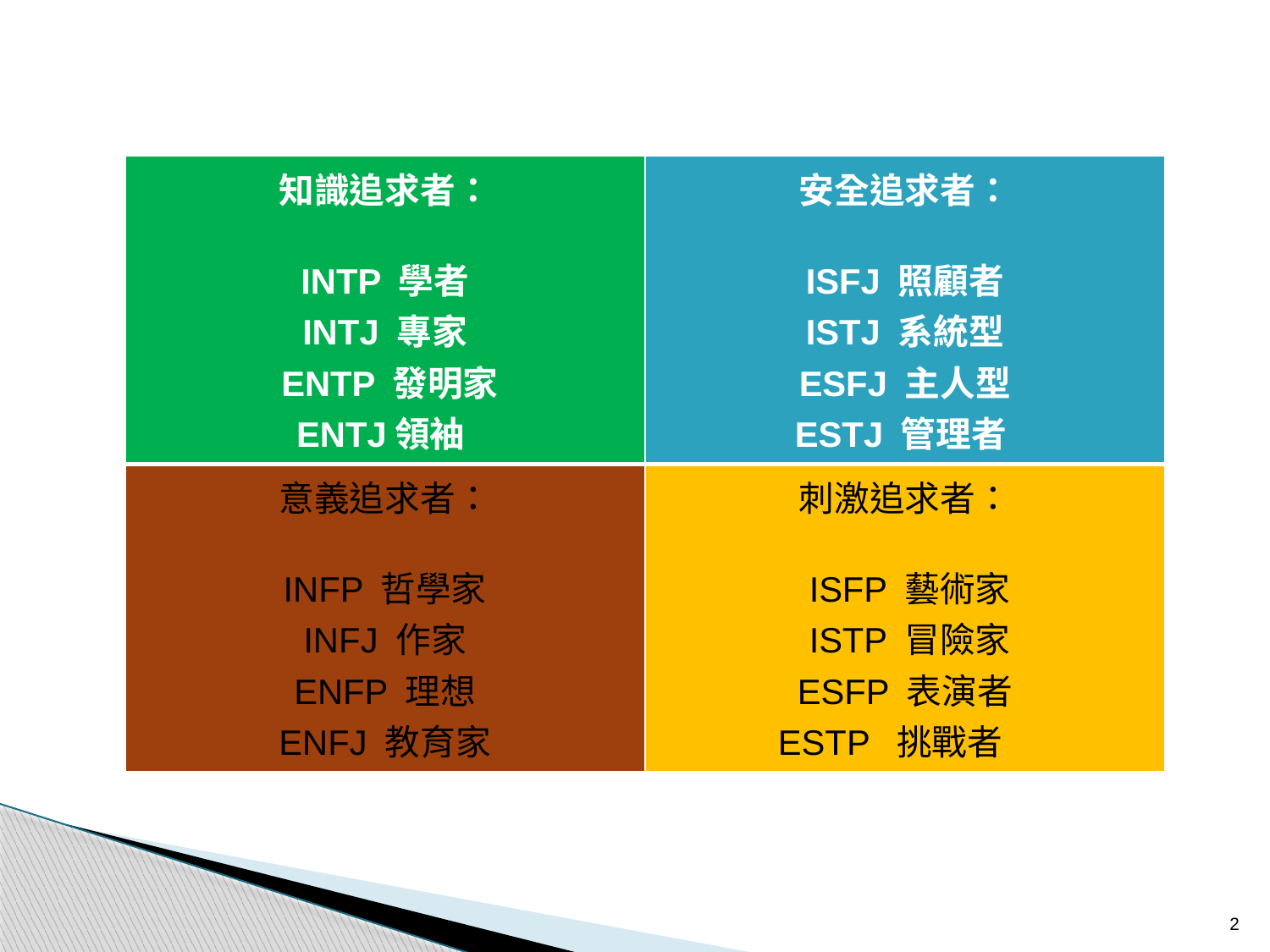

| 知識追求者： INTP 學者 INTJ 專家 ENTP 發明家 ENTJ領袖 | 安全追求者： ISFJ 照顧者 ISTJ 系統型 ESFJ 主人型 ESTJ 管理者 |
| --- | --- |
| 意義追求者： INFP 哲學家 INFJ 作家 ENFP 理想 ENFJ 教育家 | 刺激追求者： ISFP 藝術家 ISTP 冒險家 ESFP 表演者 ESTP 挑戰者 |

2